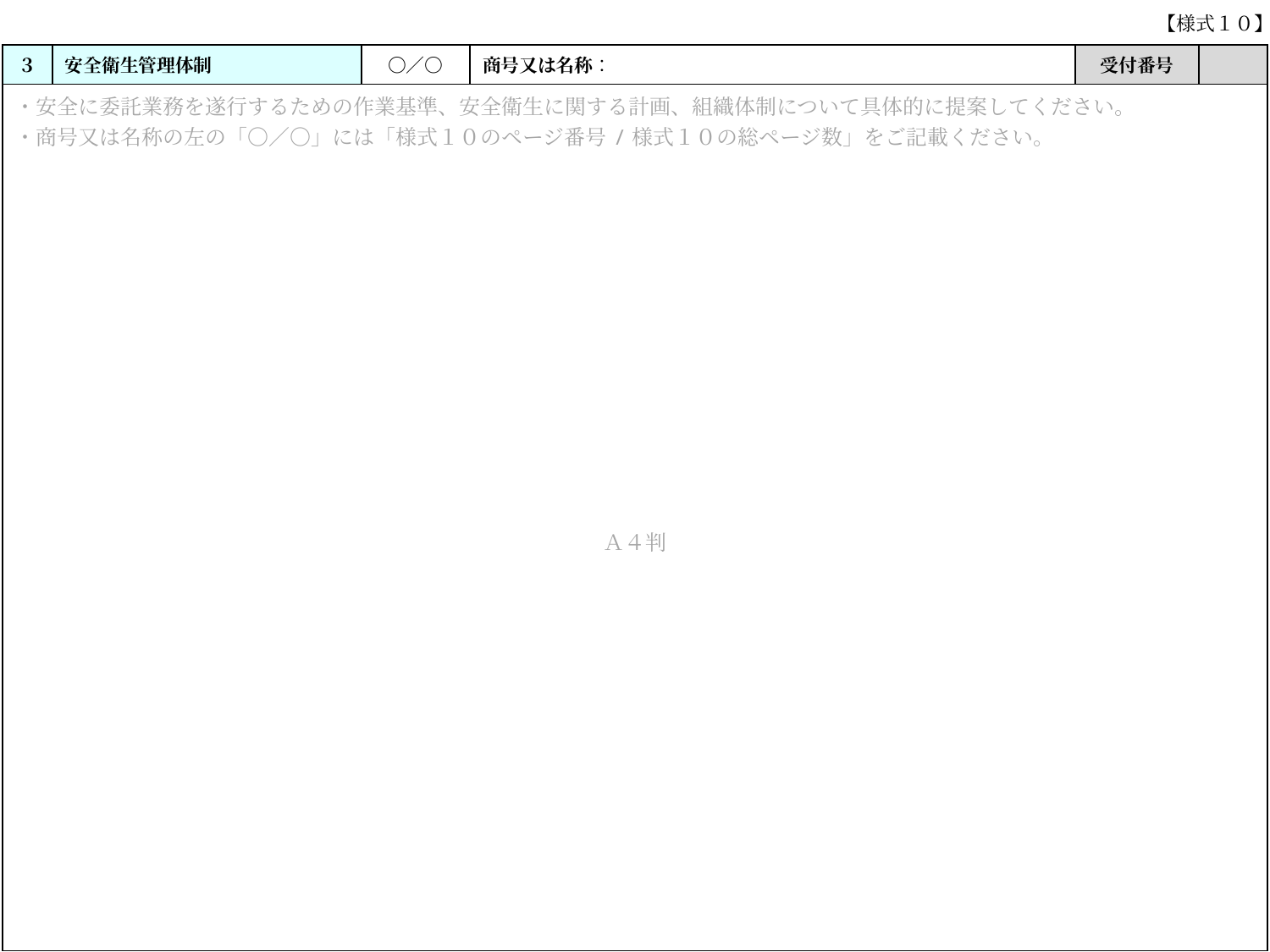

# 【様式１０】
| ３ | 安全衛生管理体制 | 〇／〇 | 商号又は名称： | 受付番号 |  |
| --- | --- | --- | --- | --- | --- |
| ・安全に委託業務を遂行するための作業基準、安全衛生に関する計画、組織体制について具体的に提案してください。 ・商号又は名称の左の「〇／〇」には「様式１０のページ番号/様式１０の総ページ数」をご記載ください。 Ａ４判 |  |  |  |  |  |